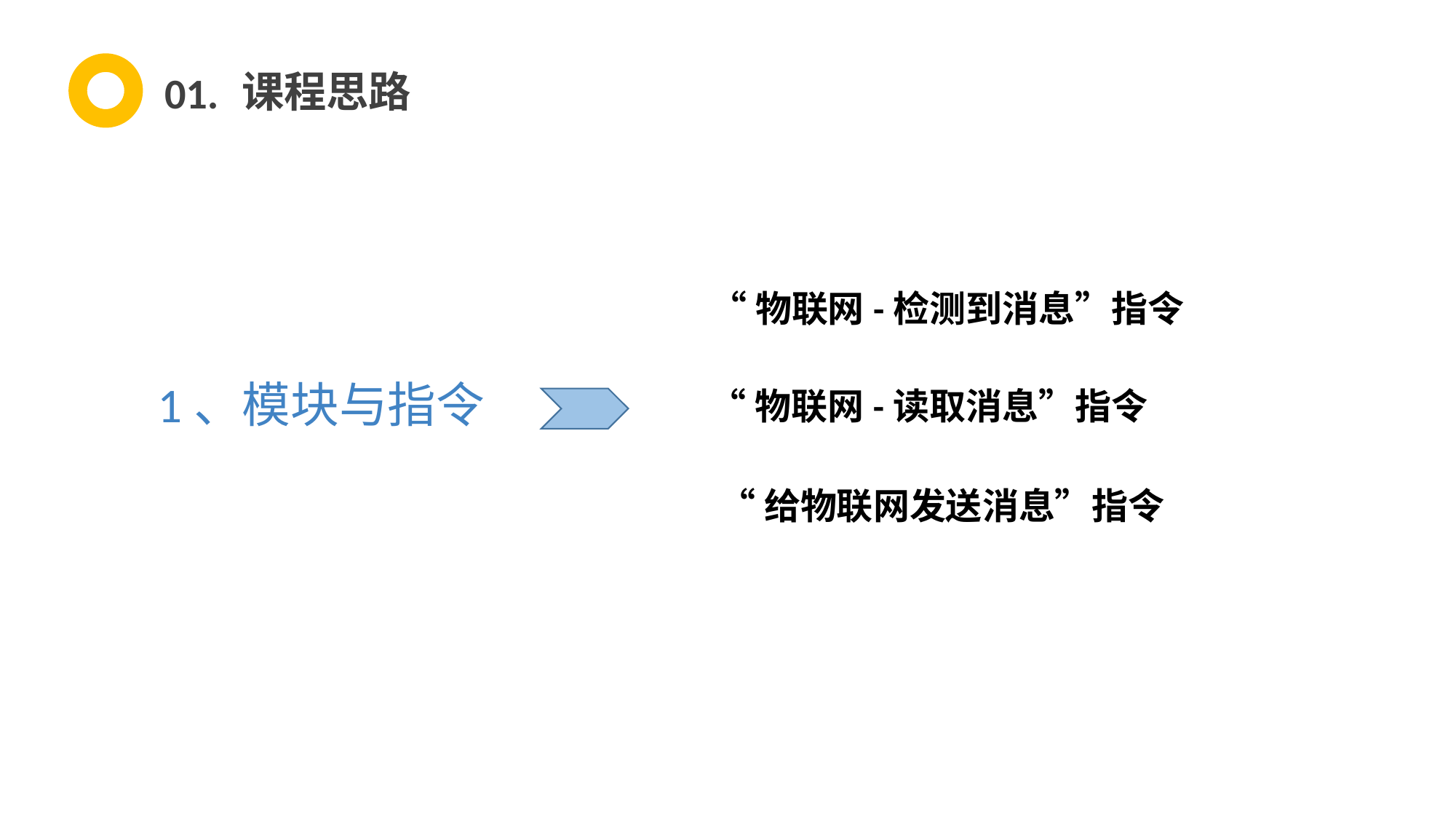

课程思路
01.
“物联网-检测到消息”指令
1、模块与指令
“物联网-读取消息”指令

“给物联网发送消息”指令